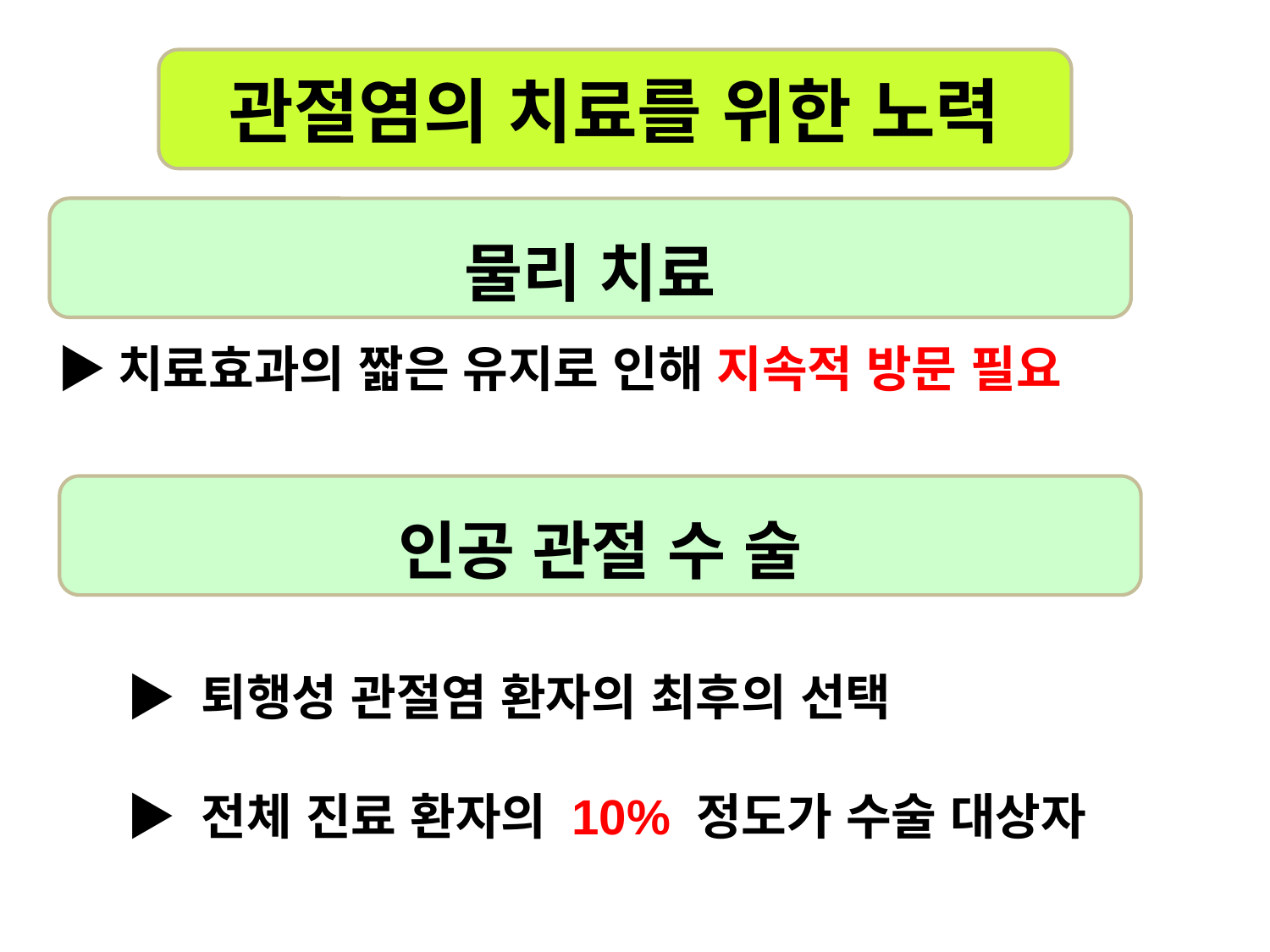

관절염의 치료를 위한 노력
물리 치료
▶치료효과의 짧은 유지로 인해 지속적 방문 필요
인공 관절 수 술
▶ 퇴행성 관절염 환자의 최후의 선택
▶ 전체 진료 환자의 10% 정도가 수술 대상자